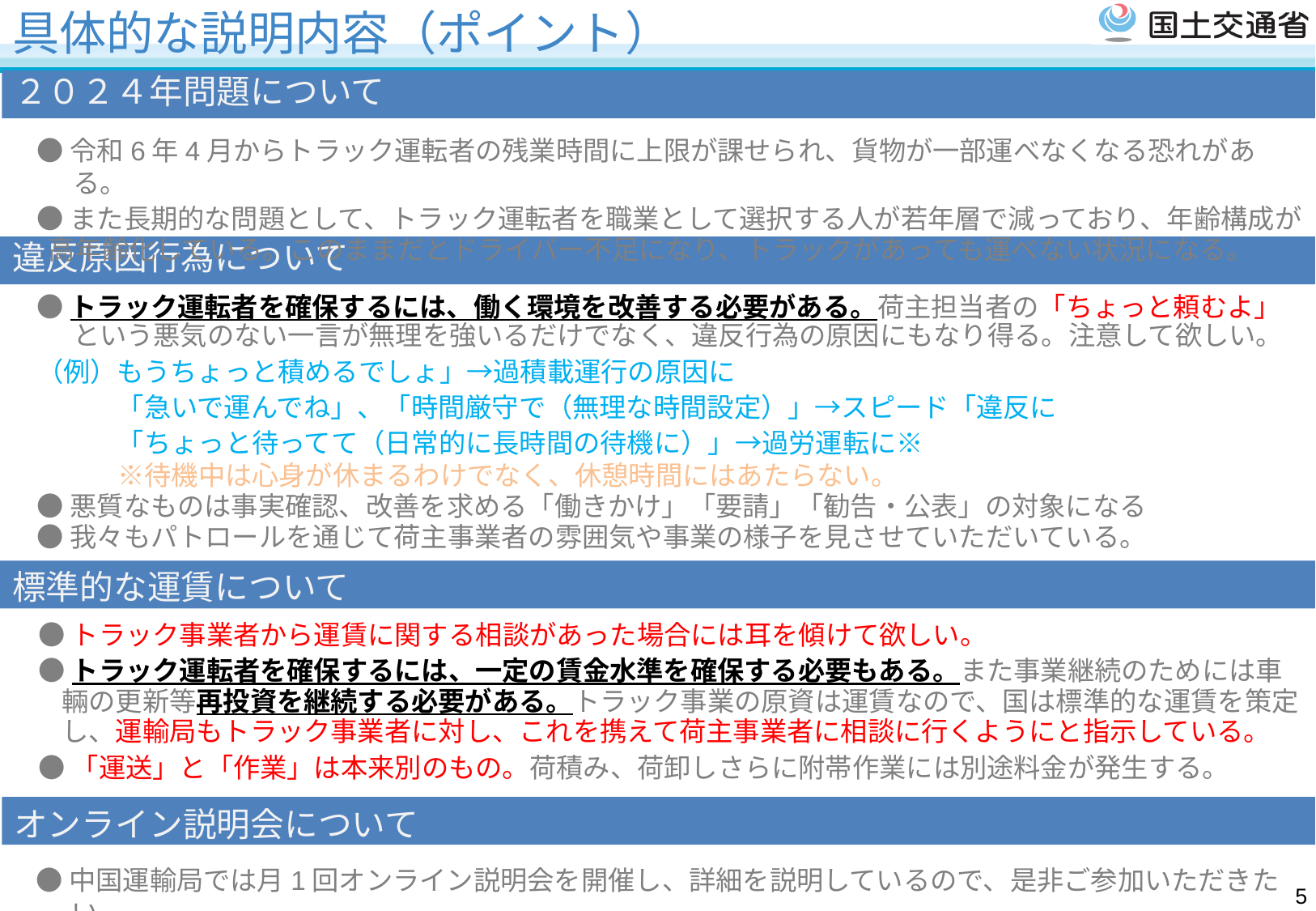

# 具体的な説明内容（ポイント）
２０２４年問題について
●令和6年4月からトラック運転者の残業時間に上限が課せられ、貨物が一部運べなくなる恐れがある。
●また長期的な問題として、トラック運転者を職業として選択する人が若年層で減っており、年齢構成が高年齢化している。このままだとドライバー不足になり、トラックがあっても運べない状況になる。
違反原因行為について
●トラック運転者を確保するには、働く環境を改善する必要がある。荷主担当者の「ちょっと頼むよ」という悪気のない一言が無理を強いるだけでなく、違反行為の原因にもなり得る。注意して欲しい。
（例）もうちょっと積めるでしょ」→過積載運行の原因に
　　　「急いで運んでね」、「時間厳守で（無理な時間設定）」→スピード「違反に
　　　「ちょっと待ってて（日常的に長時間の待機に）」→過労運転に※
　　　※待機中は心身が休まるわけでなく、休憩時間にはあたらない。
●悪質なものは事実確認、改善を求める「働きかけ」「要請」「勧告・公表」の対象になる
●我々もパトロールを通じて荷主事業者の雰囲気や事業の様子を見させていただいている。
標準的な運賃について
●トラック事業者から運賃に関する相談があった場合には耳を傾けて欲しい。
●トラック運転者を確保するには、一定の賃金水準を確保する必要もある。また事業継続のためには車輛の更新等再投資を継続する必要がある。トラック事業の原資は運賃なので、国は標準的な運賃を策定し、運輸局もトラック事業者に対し、これを携えて荷主事業者に相談に行くようにと指示している。
●「運送」と「作業」は本来別のもの。荷積み、荷卸しさらに附帯作業には別途料金が発生する。

オンライン説明会について
5
●中国運輸局では月1回オンライン説明会を開催し、詳細を説明しているので、是非ご参加いただきたい。